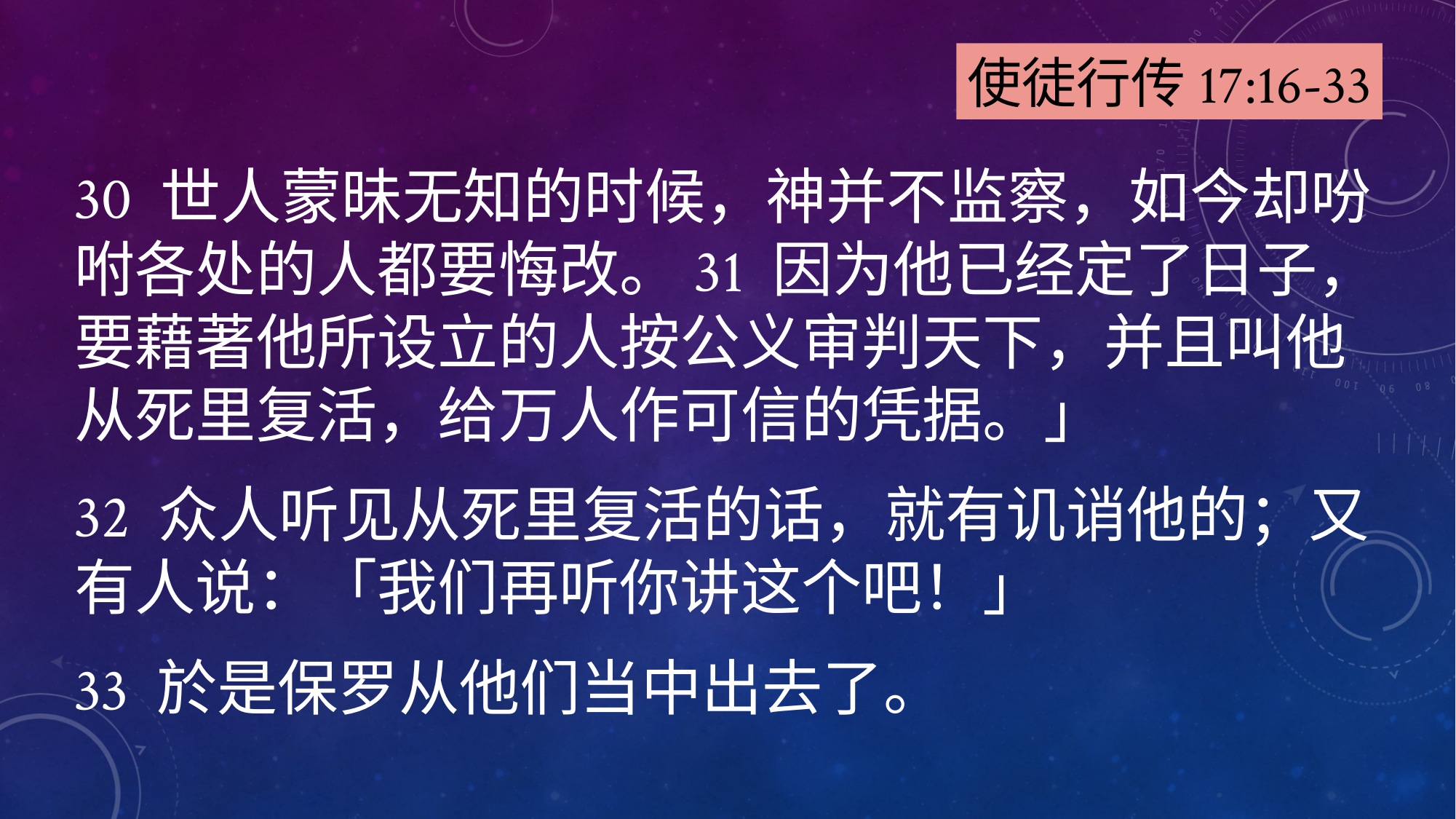

使徒行传17:16-33
30 世人蒙昧无知的时候，神并不监察，如今却吩咐各处的人都要悔改。31 因为他已经定了日子，要藉著他所设立的人按公义审判天下，并且叫他从死里复活，给万人作可信的凭据。」
32 众人听见从死里复活的话，就有讥诮他的；又有人说：「我们再听你讲这个吧！」
33 於是保罗从他们当中出去了。